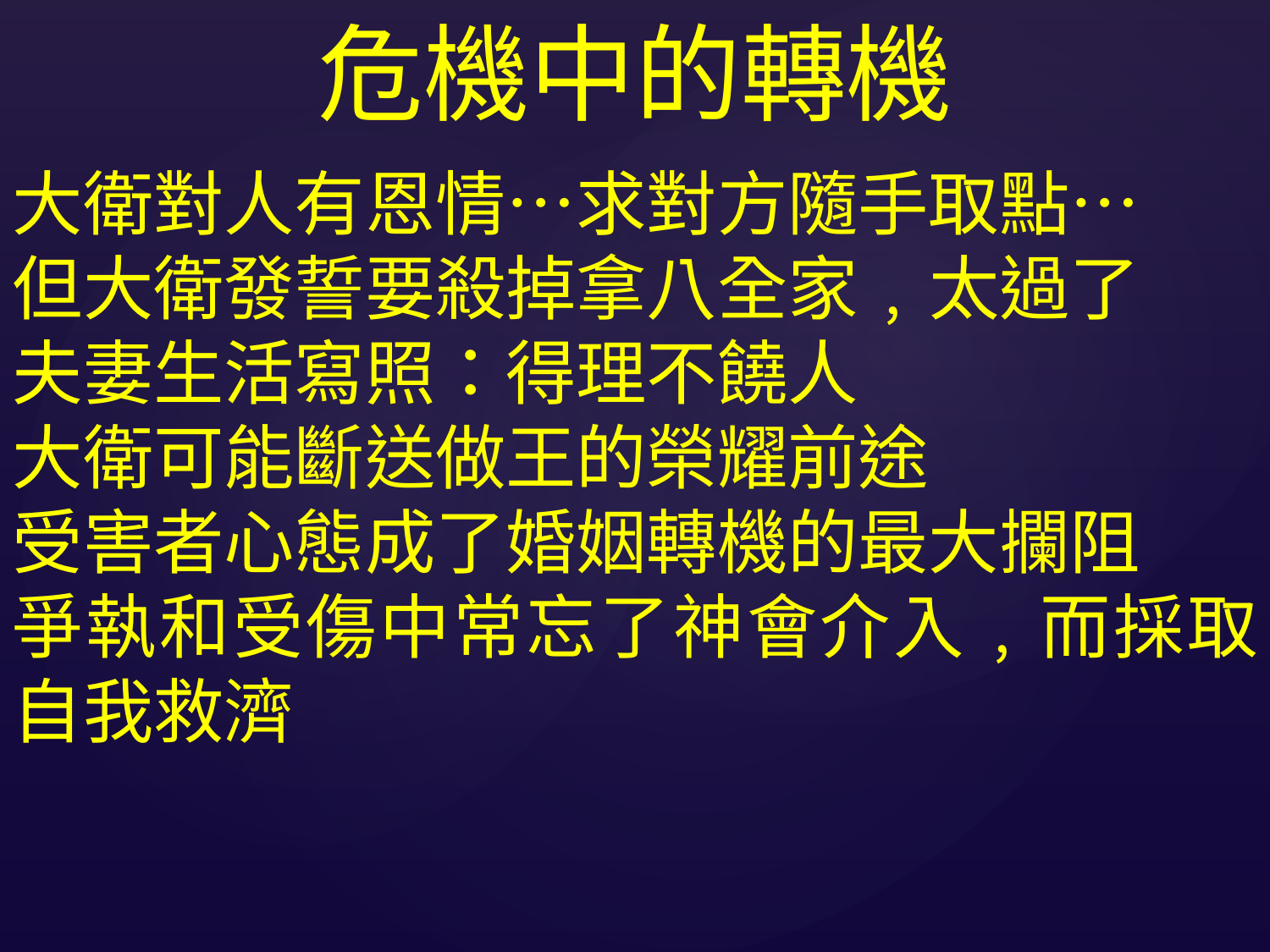

危機中的轉機

大衛對人有恩情…求對方隨手取點…
但大衛發誓要殺掉拿八全家﹐太過了
夫妻生活寫照：得理不饒人
大衛可能斷送做王的榮耀前途
受害者心態成了婚姻轉機的最大攔阻
爭執和受傷中常忘了神會介入﹐而採取自我救濟